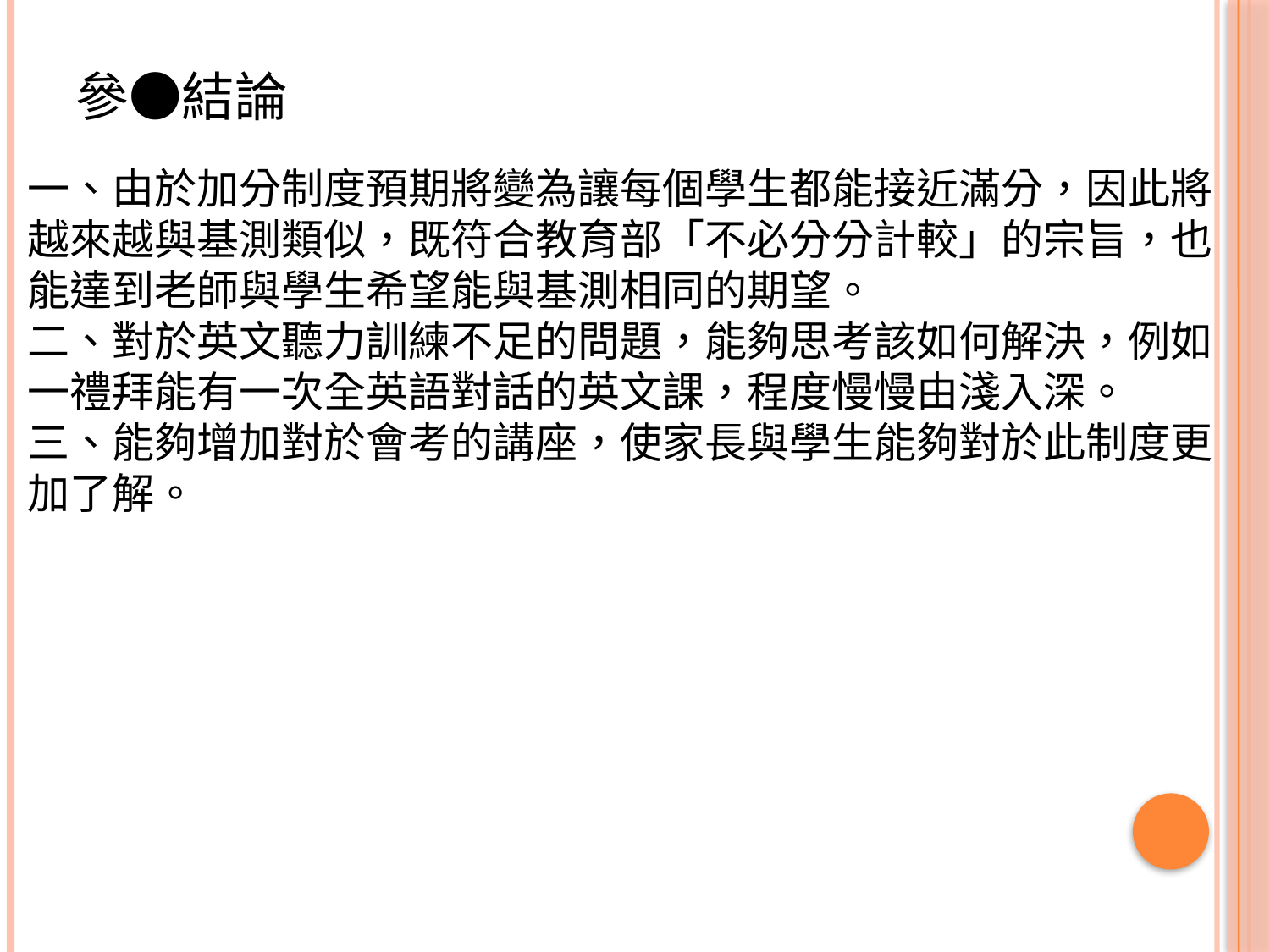

# 參●結論
一、由於加分制度預期將變為讓每個學生都能接近滿分，因此將越來越與基測類似，既符合教育部「不必分分計較」的宗旨，也能達到老師與學生希望能與基測相同的期望。
二、對於英文聽力訓練不足的問題，能夠思考該如何解決，例如一禮拜能有一次全英語對話的英文課，程度慢慢由淺入深。
三、能夠增加對於會考的講座，使家長與學生能夠對於此制度更加了解。